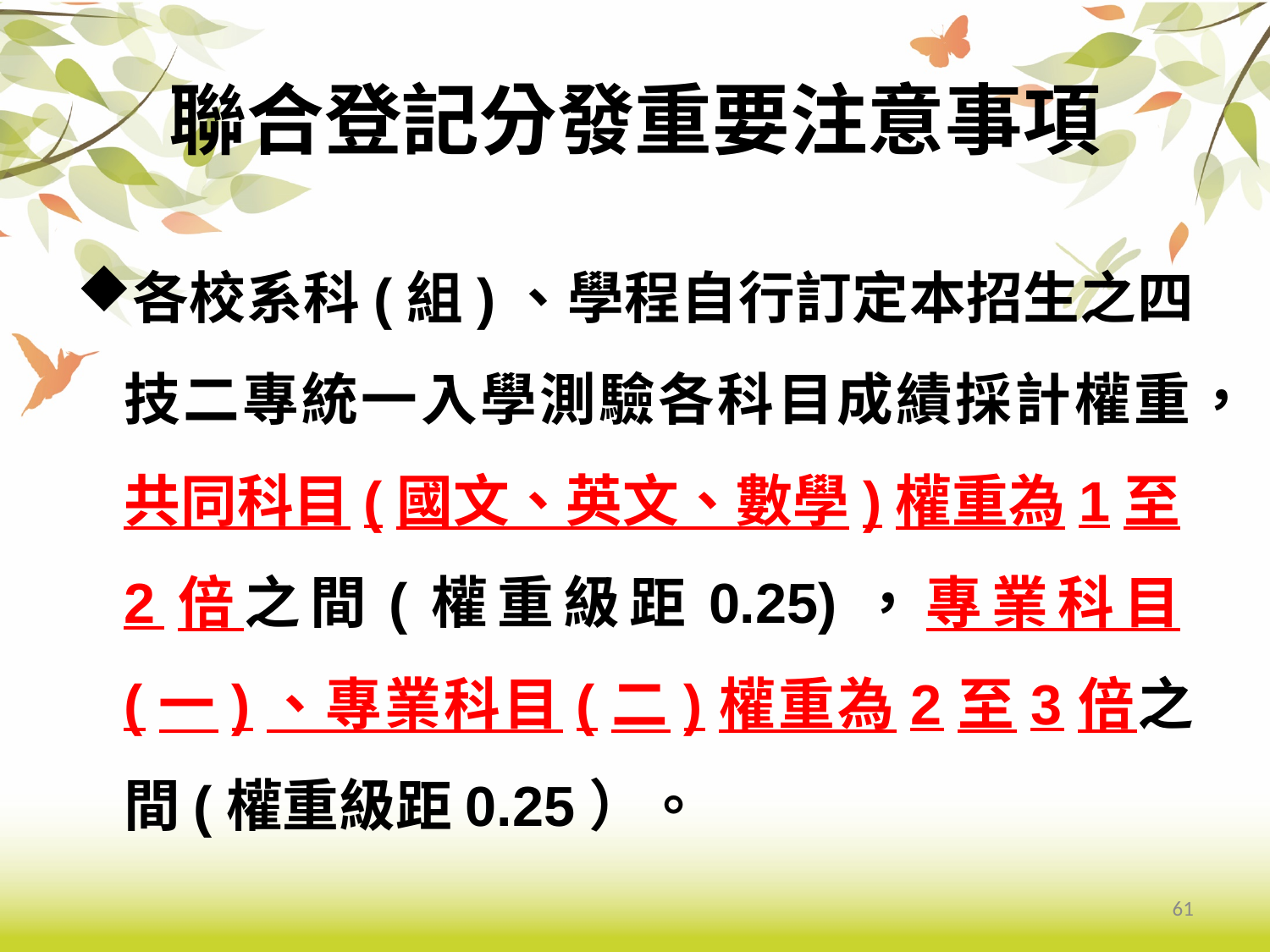

# 聯合登記分發重要注意事項
各校系科(組)、學程自行訂定本招生之四技二專統一入學測驗各科目成績採計權重，共同科目(國文、英文、數學)權重為1至2倍之間(權重級距0.25)，專業科目(一)、專業科目(二)權重為2至3倍之間(權重級距0.25）。
61